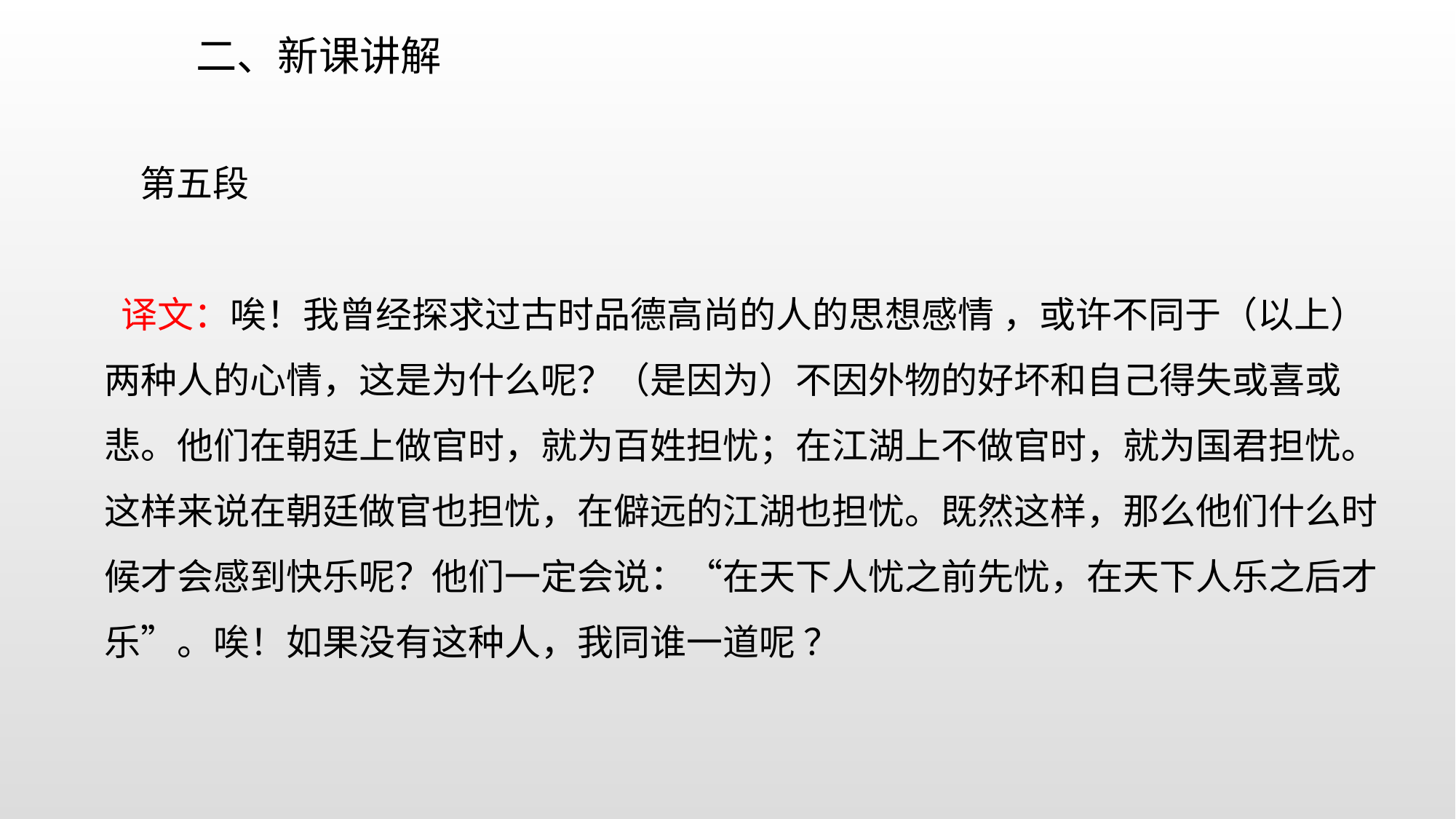

二、新课讲解

第五段
 译文：唉！我曾经探求过古时品德高尚的人的思想感情 ，或许不同于（以上）两种人的心情，这是为什么呢？（是因为）不因外物的好坏和自己得失或喜或悲。他们在朝廷上做官时，就为百姓担忧；在江湖上不做官时，就为国君担忧。这样来说在朝廷做官也担忧，在僻远的江湖也担忧。既然这样，那么他们什么时候才会感到快乐呢？他们一定会说：“在天下人忧之前先忧，在天下人乐之后才乐”。唉！如果没有这种人，我同谁一道呢 ？